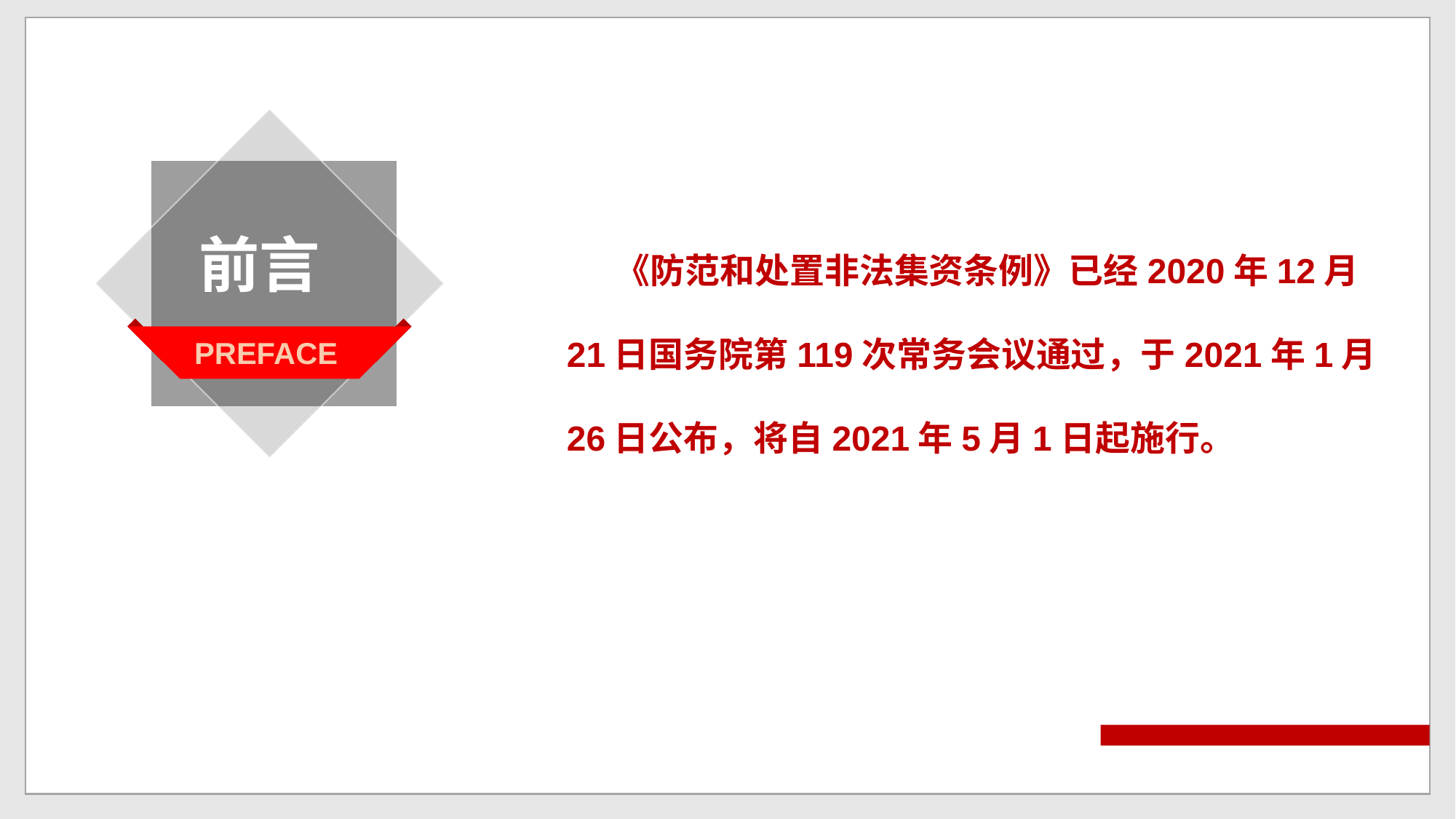

《防范和处置非法集资条例》已经2020年12月21日国务院第119次常务会议通过，于2021年1月26日公布，将自2021年5月1日起施行。

前言

PREFACE